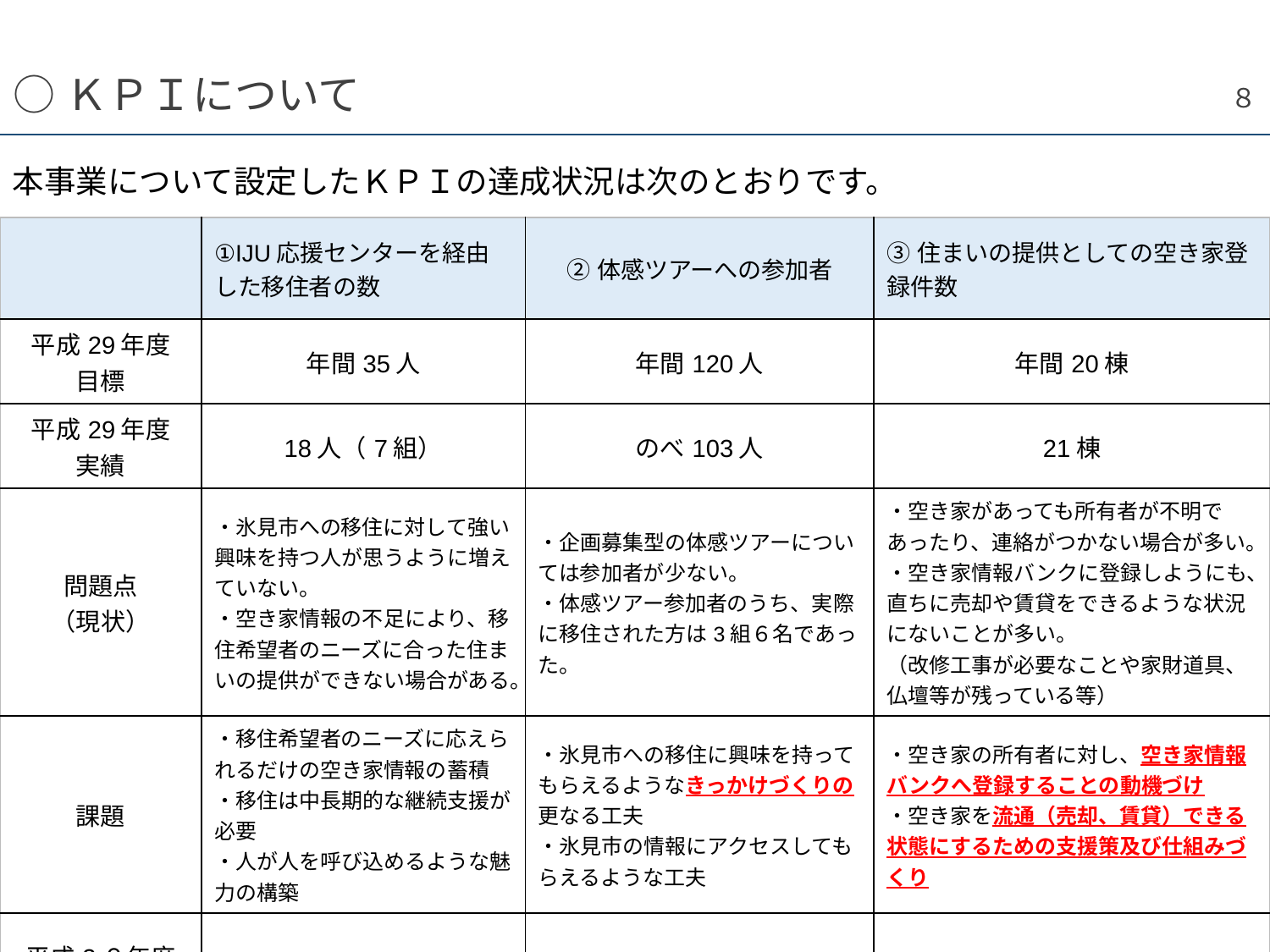

８
# ○ＫＰＩについて
本事業について設定したＫＰＩの達成状況は次のとおりです。
|  | ①IJU応援センターを経由した移住者の数 | ②体感ツアーへの参加者 | ③住まいの提供としての空き家登録件数 |
| --- | --- | --- | --- |
| 平成29年度 目標 | 年間35人 | 年間120人 | 年間20棟 |
| 平成29年度 実績 | 18人（7組） | のべ103人 | 21棟 |
| 問題点 （現状） | ・氷見市への移住に対して強い興味を持つ人が思うように増えていない。 ・空き家情報の不足により、移住希望者のニーズに合った住まいの提供ができない場合がある。 | ・企画募集型の体感ツアーについては参加者が少ない。 ・体感ツアー参加者のうち、実際に移住された方は3組６名であった。 | ・空き家があっても所有者が不明であったり、連絡がつかない場合が多い。 ・空き家情報バンクに登録しようにも、直ちに売却や賃貸をできるような状況にないことが多い。 （改修工事が必要なことや家財道具、仏壇等が残っている等） |
| 課題 | ・移住希望者のニーズに応えられるだけの空き家情報の蓄積 ・移住は中長期的な継続支援が必要 ・人が人を呼び込めるような魅力の構築 | ・氷見市への移住に興味を持ってもらえるようなきっかけづくりの更なる工夫 ・氷見市の情報にアクセスしてもらえるような工夫 | ・空き家の所有者に対し、空き家情報バンクへ登録することの動機づけ ・空き家を流通（売却、賃貸）できる状態にするための支援策及び仕組みづくり |
| 平成3０年度 目標 | 年間35人 | 年間120人 | 年間20棟 |